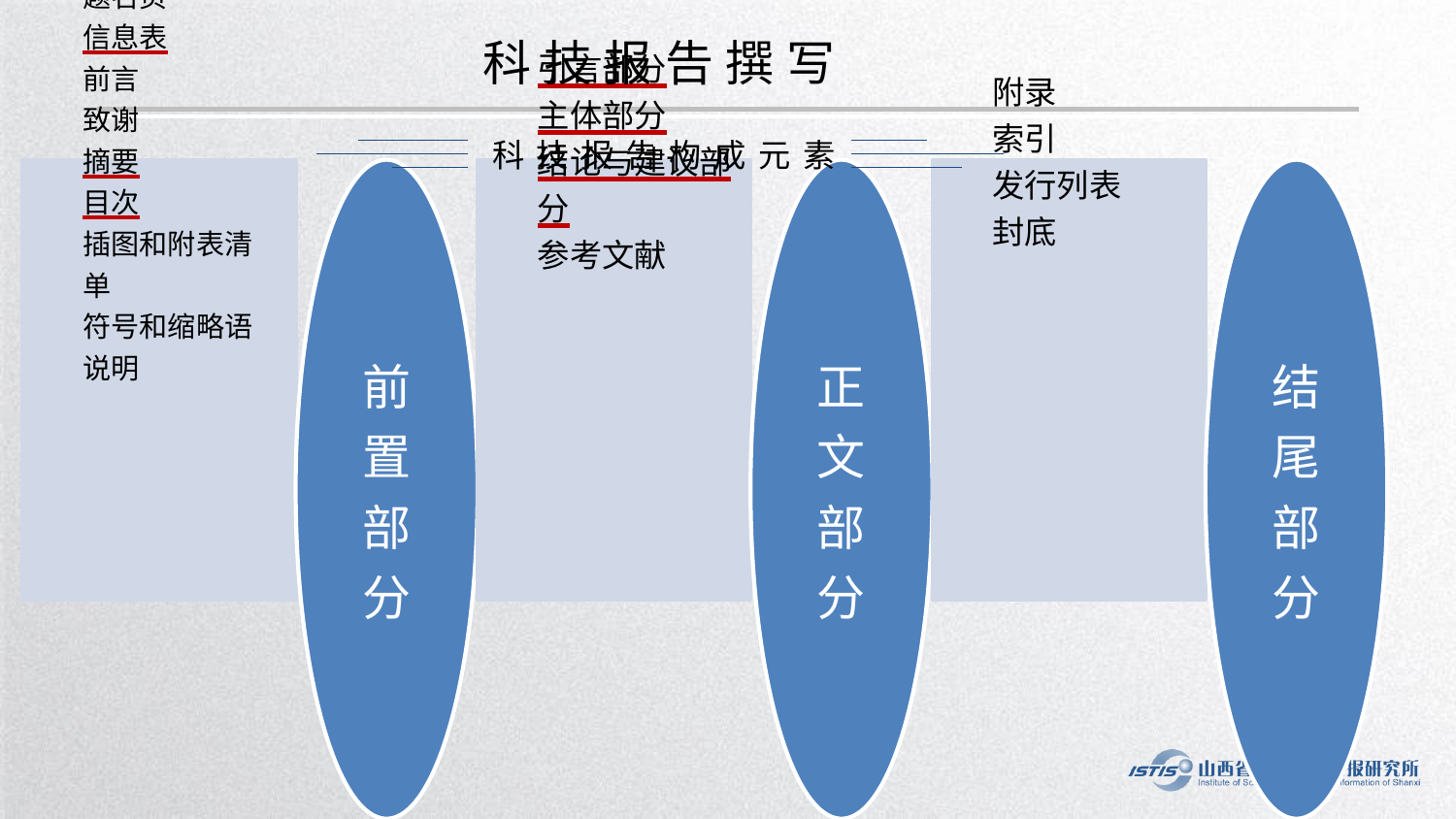

科技报告撰写
科技报告构成元素

前置部分
题名页
信息表
前言
致谢
摘要
目次
插图和附表清单
符号和缩略语说明
正文部分
引言部分
主体部分
结论与建议部分
参考文献
结尾部分
附录
索引
发行列表
封底